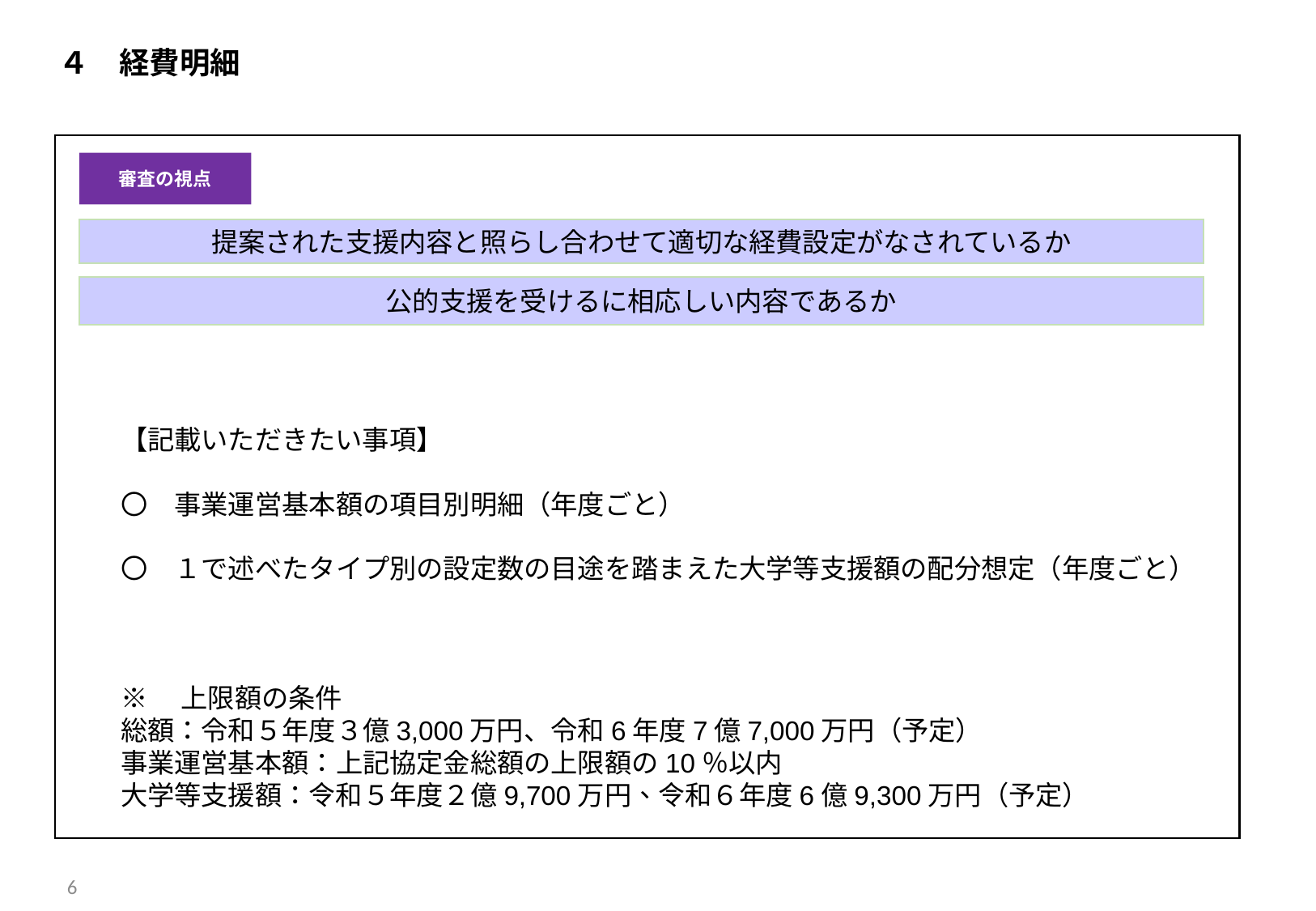

４　経費明細

【記載いただきたい事項】

〇　事業運営基本額の項目別明細（年度ごと）

〇　１で述べたタイプ別の設定数の目途を踏まえた大学等支援額の配分想定（年度ごと）

※　上限額の条件
総額：令和５年度３億3,000万円、令和6年度7億7,000万円（予定）
事業運営基本額：上記協定金総額の上限額の10％以内
大学等支援額：令和５年度２億9,700万円、令和６年度6億9,300万円（予定）
審査の視点
提案された支援内容と照らし合わせて適切な経費設定がなされているか
公的支援を受けるに相応しい内容であるか
6